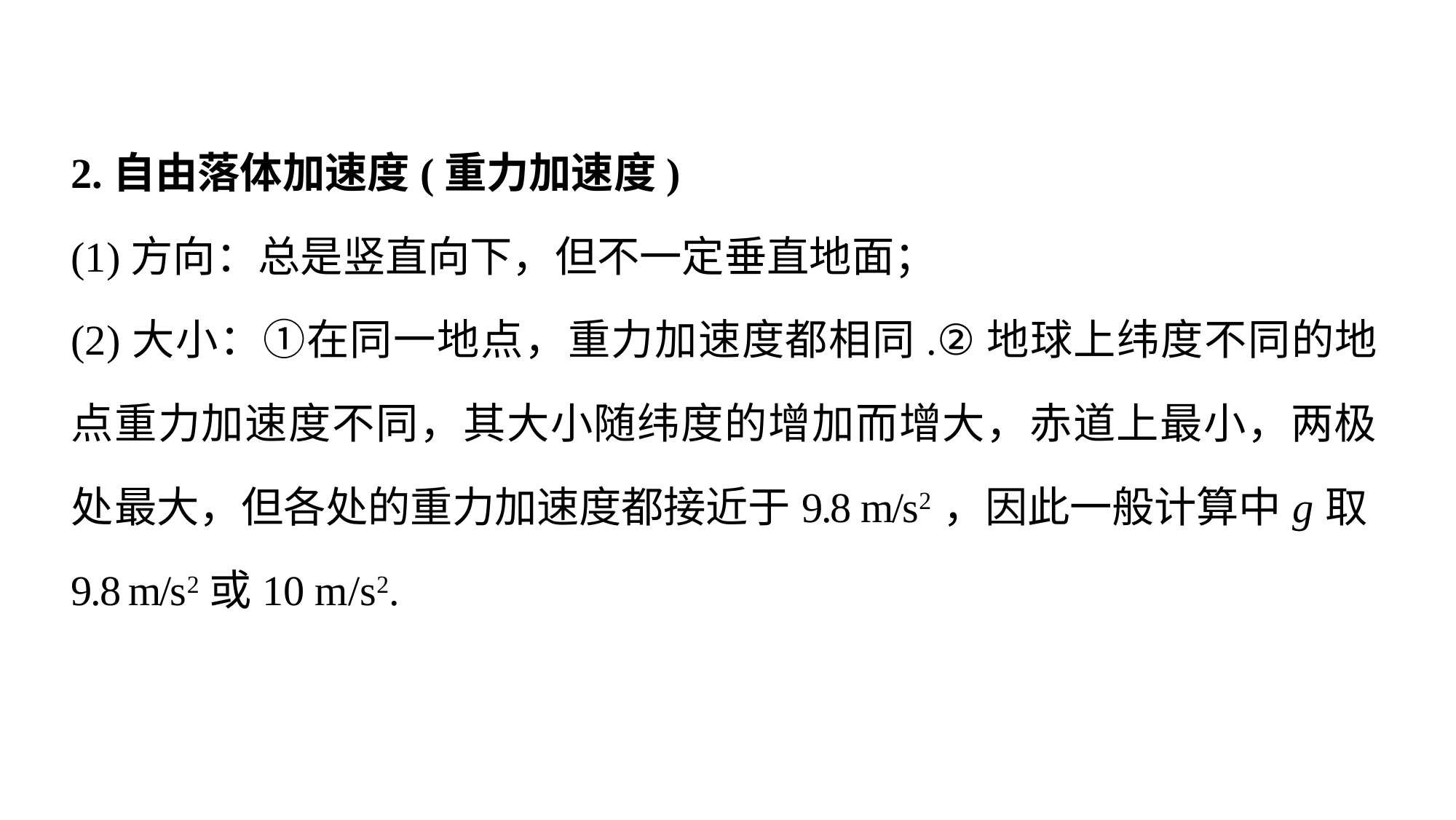

2.自由落体加速度(重力加速度)
(1)方向：总是竖直向下，但不一定垂直地面；
(2)大小：①在同一地点，重力加速度都相同.②地球上纬度不同的地点重力加速度不同，其大小随纬度的增加而增大，赤道上最小，两极处最大，但各处的重力加速度都接近于9.8 m/s2，因此一般计算中g取9.8 m/s2或10 m/s2.